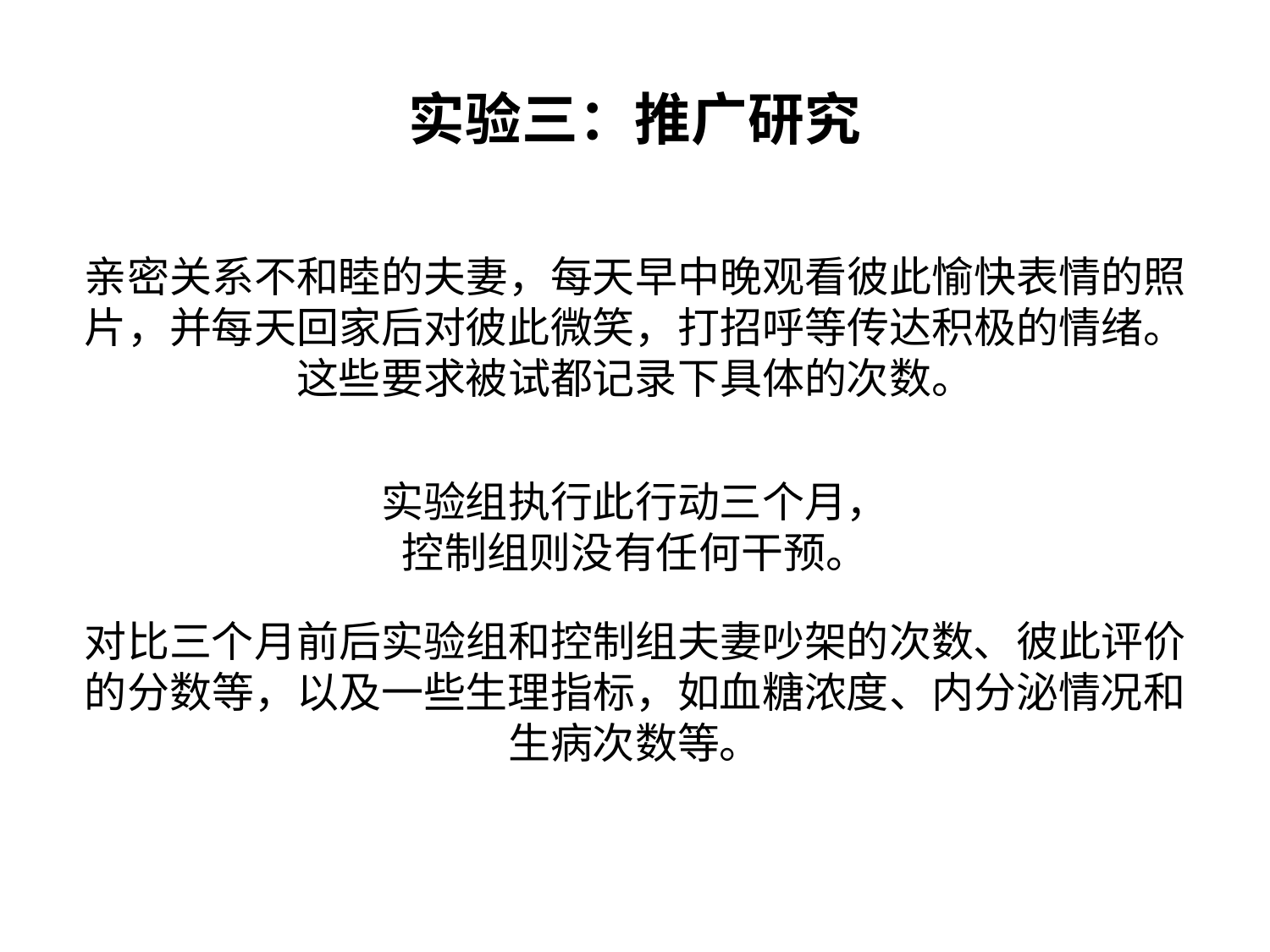

# 实验三：推广研究

亲密关系不和睦的夫妻，每天早中晚观看彼此愉快表情的照片，并每天回家后对彼此微笑，打招呼等传达积极的情绪。这些要求被试都记录下具体的次数。
实验组执行此行动三个月，
控制组则没有任何干预。
对比三个月前后实验组和控制组夫妻吵架的次数、彼此评价的分数等，以及一些生理指标，如血糖浓度、内分泌情况和生病次数等。